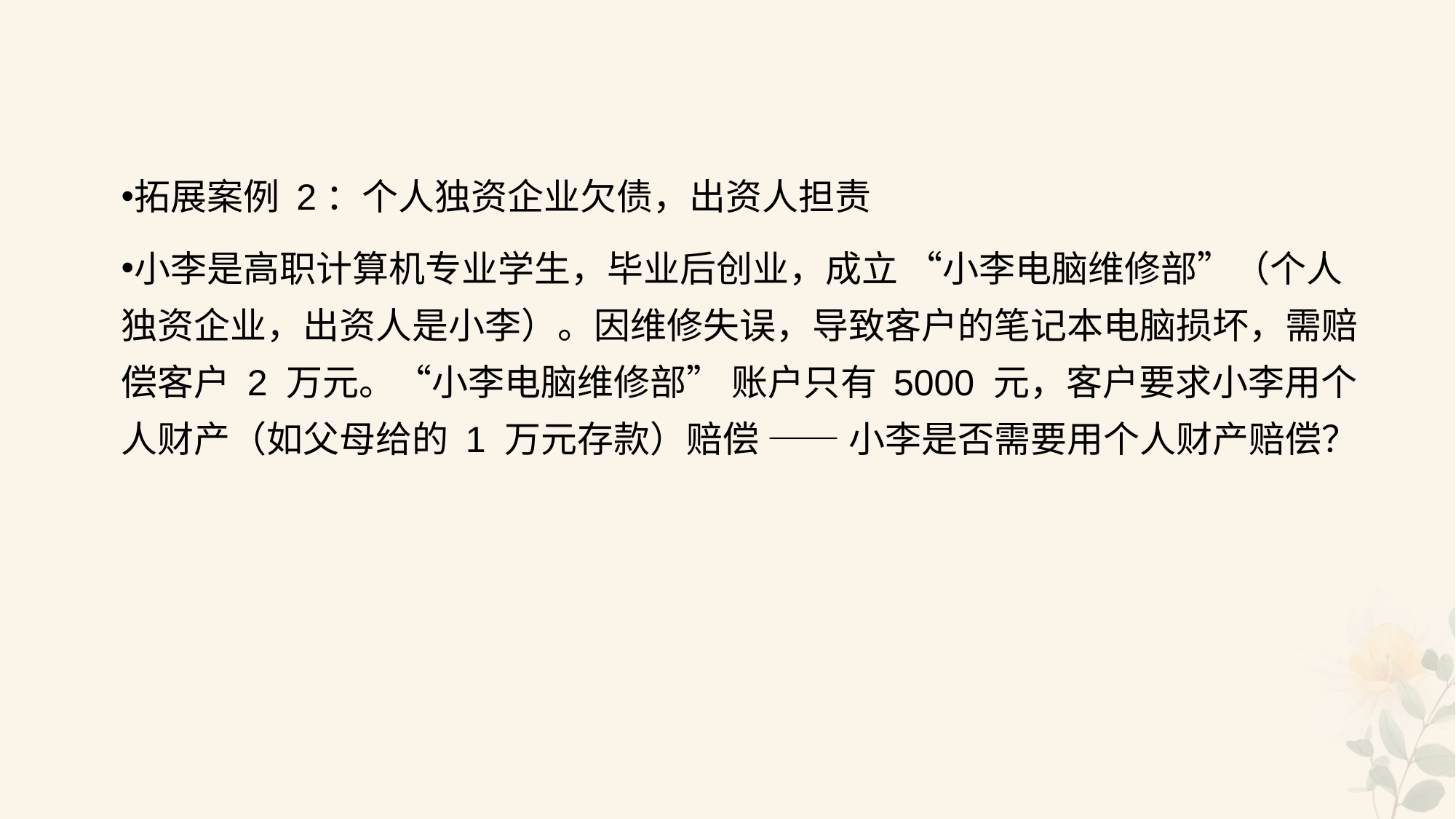

#
拓展案例 2：个人独资企业欠债，出资人担责
小李是高职计算机专业学生，毕业后创业，成立 “小李电脑维修部”（个人独资企业，出资人是小李）。因维修失误，导致客户的笔记本电脑损坏，需赔偿客户 2 万元。“小李电脑维修部” 账户只有 5000 元，客户要求小李用个人财产（如父母给的 1 万元存款）赔偿 —— 小李是否需要用个人财产赔偿？